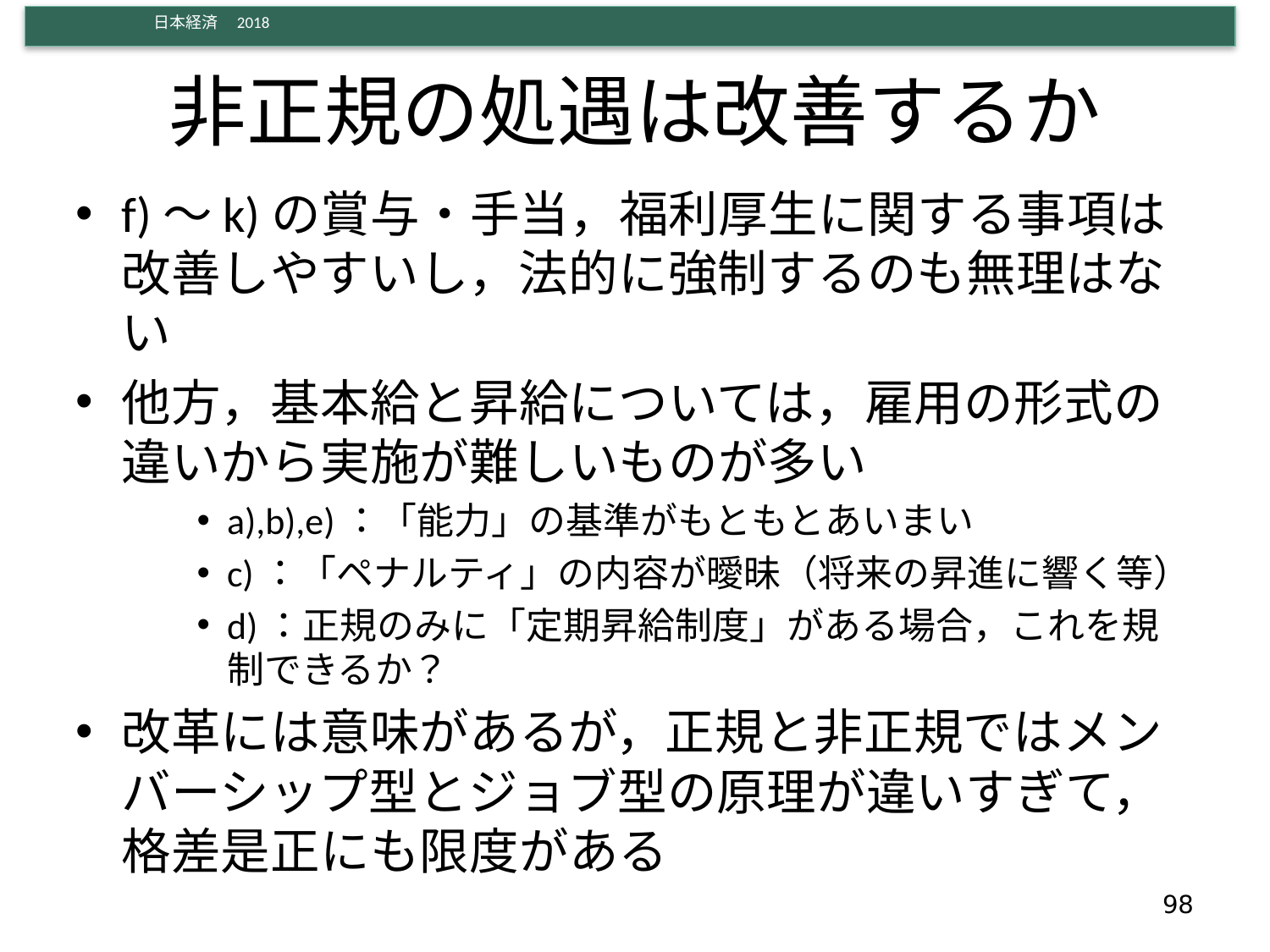

# 非正規の処遇は改善するか
f)～k)の賞与・手当，福利厚生に関する事項は改善しやすいし，法的に強制するのも無理はない
他方，基本給と昇給については，雇用の形式の違いから実施が難しいものが多い
a),b),e)：「能力」の基準がもともとあいまい
c)：「ペナルティ」の内容が曖昧（将来の昇進に響く等）
d)：正規のみに「定期昇給制度」がある場合，これを規制できるか？
改革には意味があるが，正規と非正規ではメンバーシップ型とジョブ型の原理が違いすぎて，格差是正にも限度がある
98